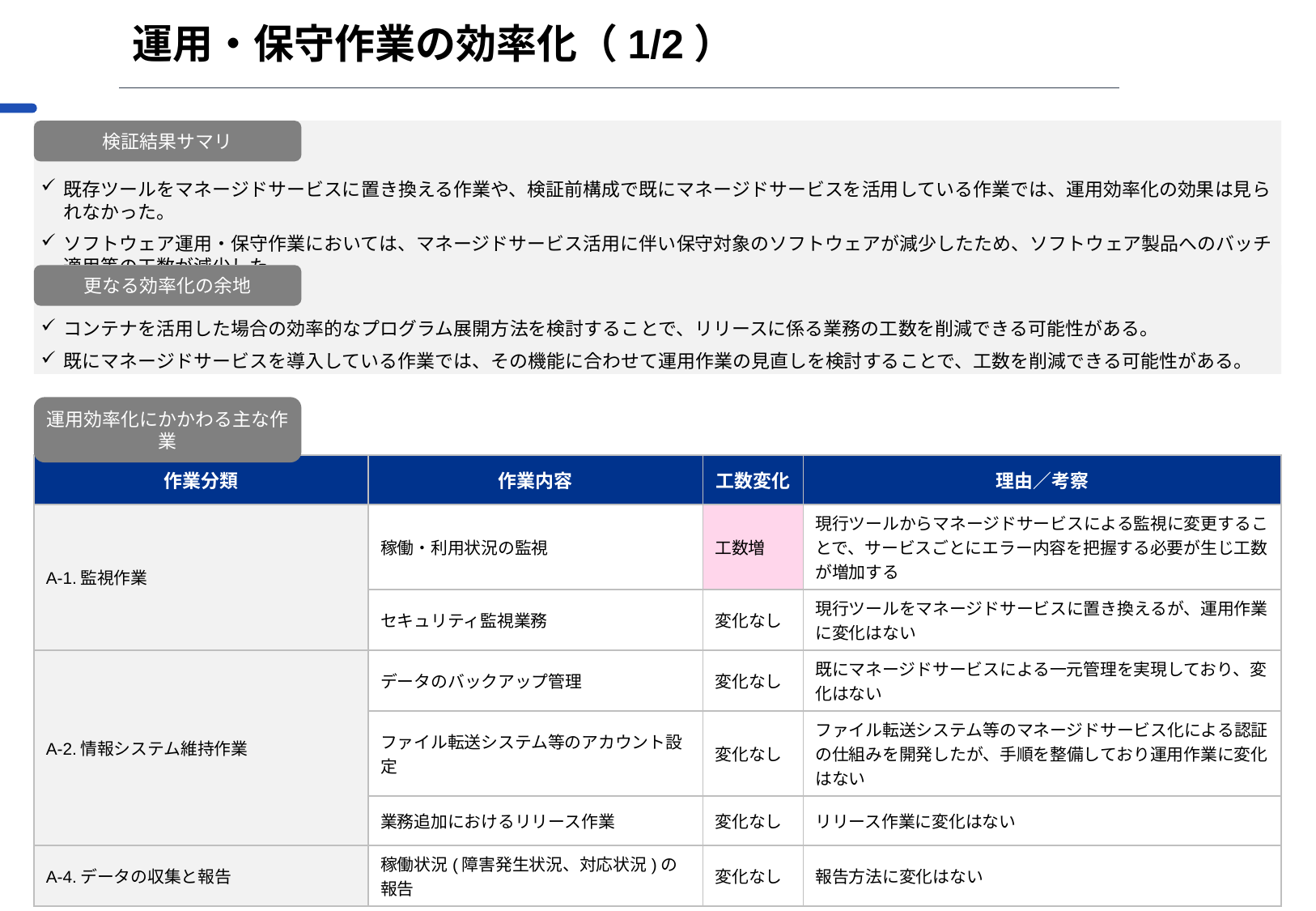

# 運用・保守作業の効率化（1/2）
既存ツールをマネージドサービスに置き換える作業や、検証前構成で既にマネージドサービスを活用している作業では、運用効率化の効果は見られなかった。
ソフトウェア運用・保守作業においては、マネージドサービス活用に伴い保守対象のソフトウェアが減少したため、ソフトウェア製品へのバッチ適用等の工数が減少した。
検証結果サマリ
コンテナを活用した場合の効率的なプログラム展開方法を検討することで、リリースに係る業務の工数を削減できる可能性がある。
既にマネージドサービスを導入している作業では、その機能に合わせて運用作業の見直しを検討することで、工数を削減できる可能性がある。
更なる効率化の余地
運用効率化にかかわる主な作業
| 作業分類 | 作業内容 | 工数変化 | 理由／考察 |
| --- | --- | --- | --- |
| A-1.監視作業 | 稼働・利用状況の監視 | 工数増 | 現行ツールからマネージドサービスによる監視に変更することで、サービスごとにエラー内容を把握する必要が生じ工数が増加する |
|  | セキュリティ監視業務 | 変化なし | 現行ツールをマネージドサービスに置き換えるが、運用作業に変化はない |
| A-2.情報システム維持作業 | データのバックアップ管理 | 変化なし | 既にマネージドサービスによる一元管理を実現しており、変化はない |
|  | ファイル転送システム等のアカウント設定 | 変化なし | ファイル転送システム等のマネージドサービス化による認証の仕組みを開発したが、手順を整備しており運用作業に変化はない​ |
|  | 業務追加におけるリリース作業 | 変化なし | リリース作業に変化はない |
| A-4.データの収集と報告 | 稼働状況(障害発生状況、対応状況)の報告 | 変化なし | 報告方法に変化はない |
26